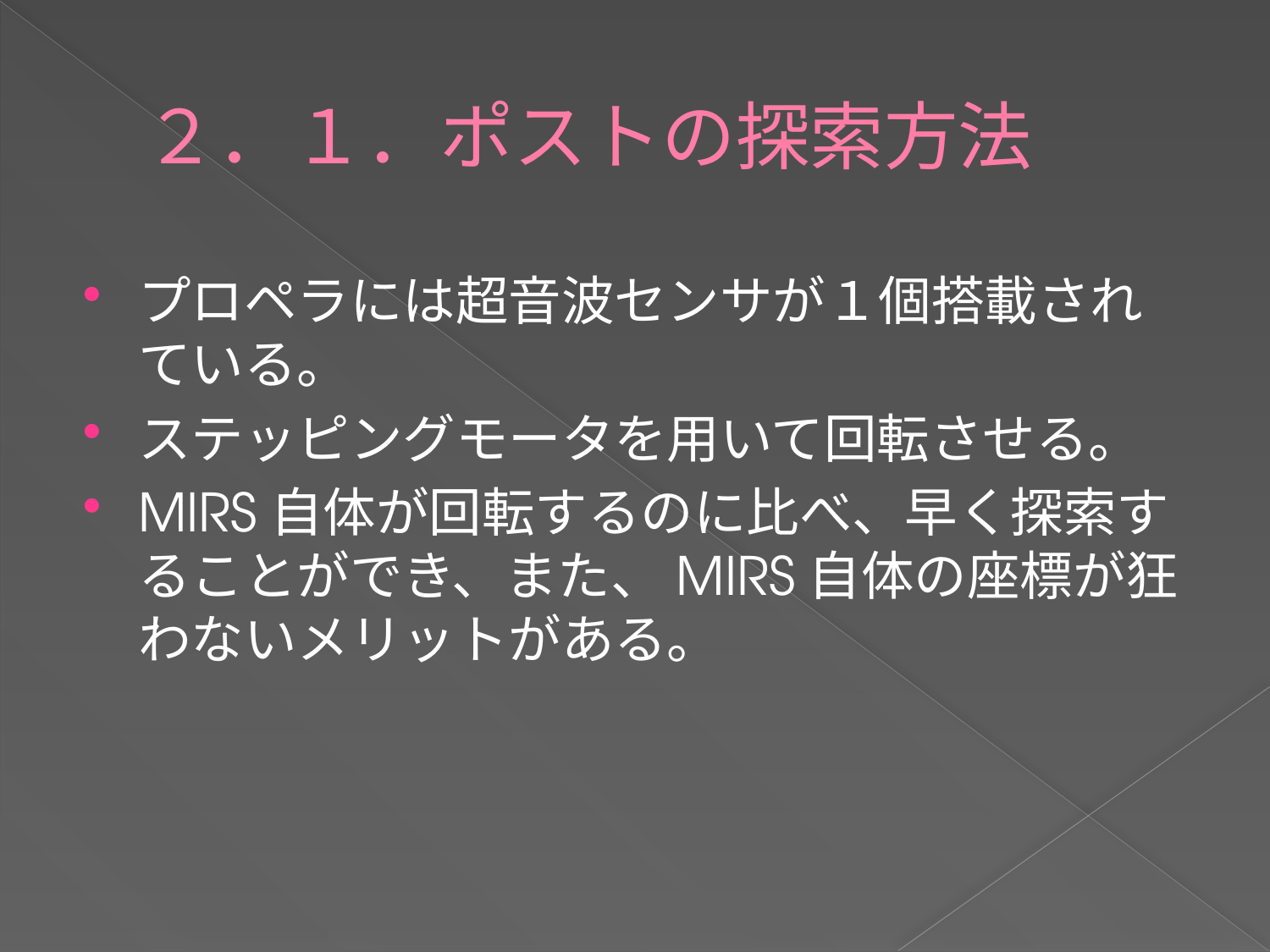

# ２．１．ポストの探索方法
プロペラには超音波センサが１個搭載されている。
ステッピングモータを用いて回転させる。
MIRS自体が回転するのに比べ、早く探索することができ、また、MIRS自体の座標が狂わないメリットがある。